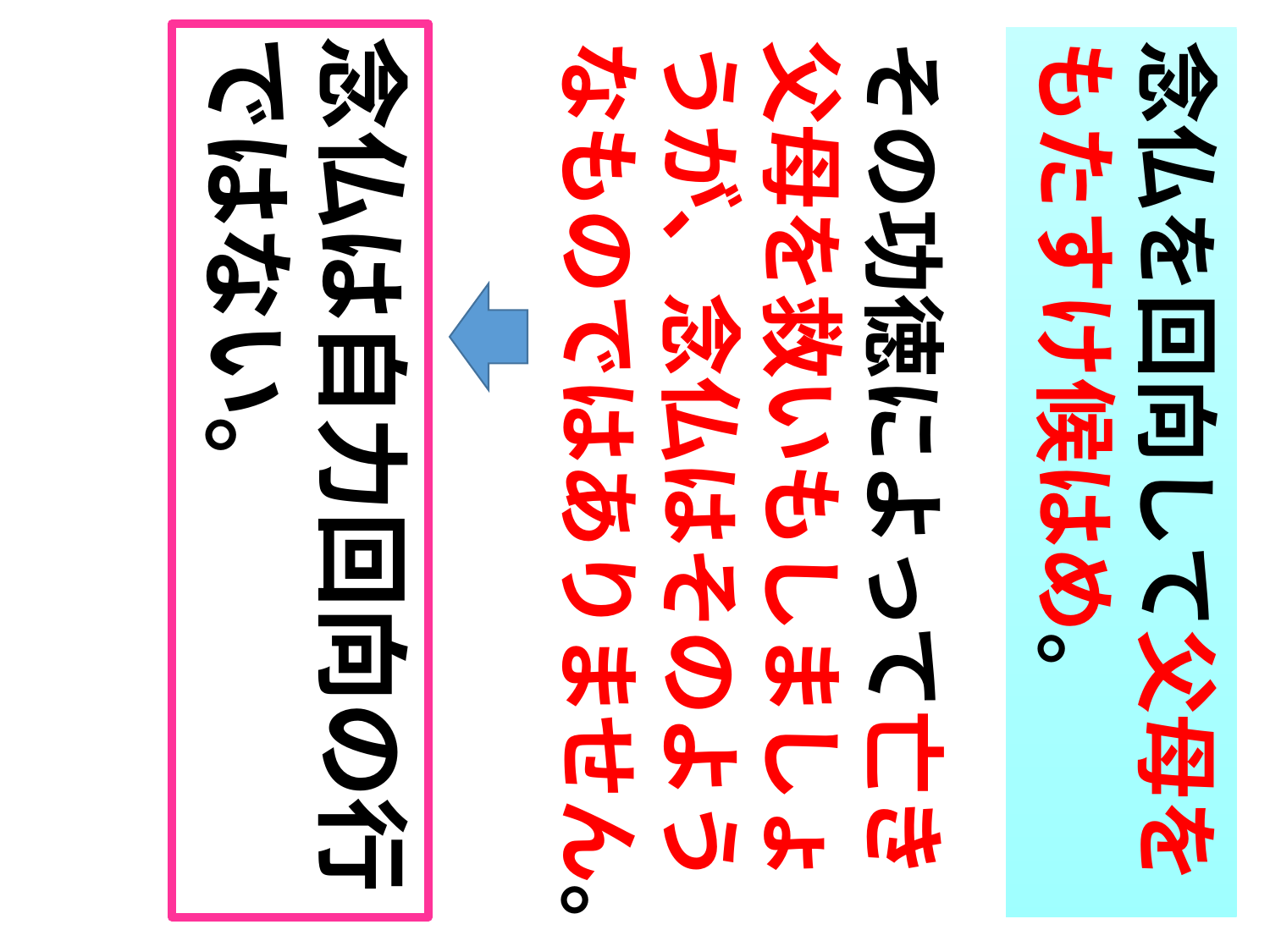

念仏は自力回向の行ではない。
その功徳によって亡き父母を救いもしましょうが、念仏はそのようなものではありません。
念仏を回向して父母をもたすけ候はめ。